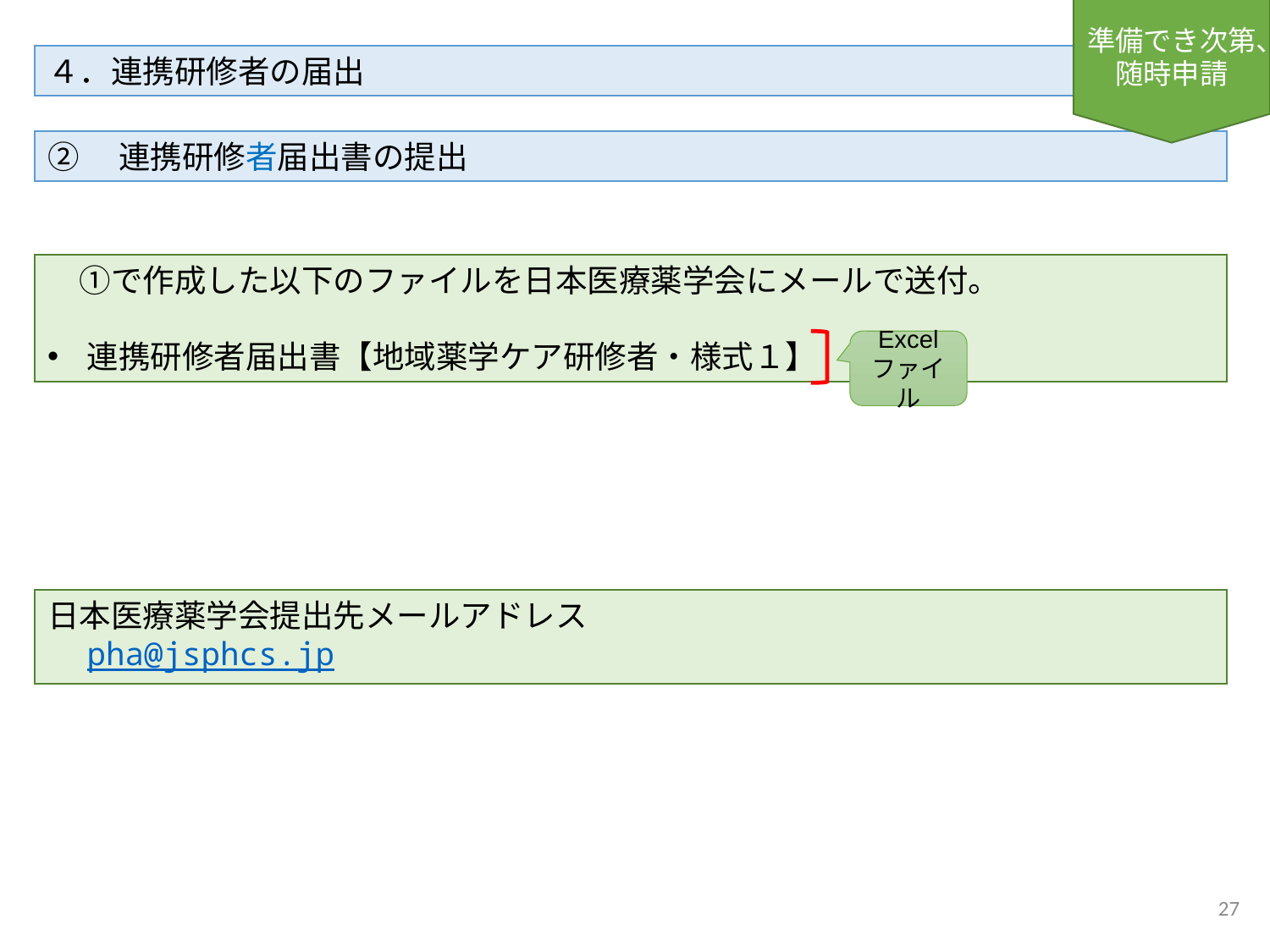

準備でき次第、随時申請
４．連携研修者の届出
②　連携研修者届出書の提出
　①で作成した以下のファイルを日本医療薬学会にメールで送付。

連携研修者届出書【地域薬学ケア研修者・様式１】

Excel
ファイル
日本医療薬学会提出先メールアドレス
　pha@jsphcs.jp
27